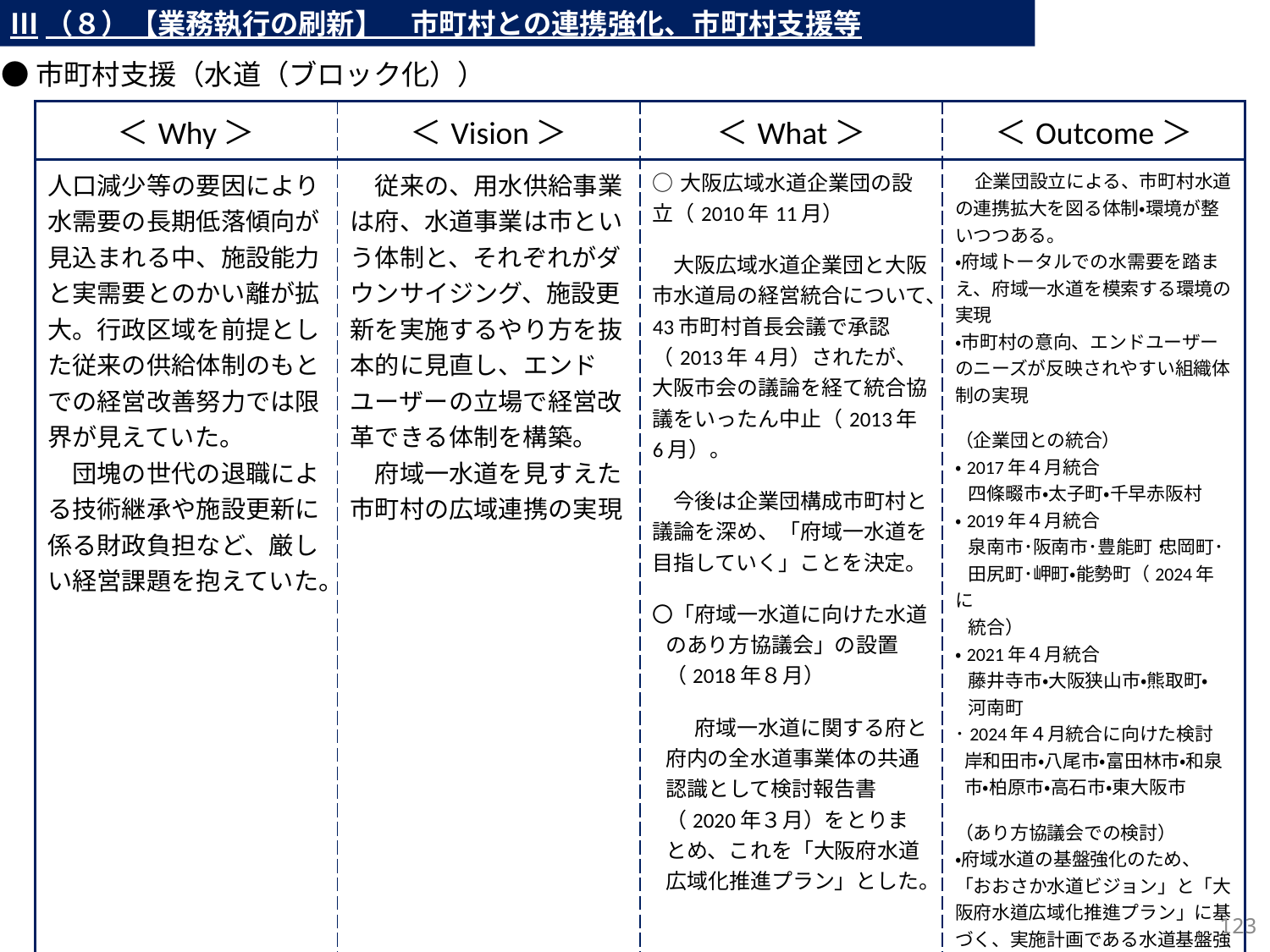

Ⅲ（８）【業務執行の刷新】　市町村との連携強化、市町村支援等
●市町村支援（水道（ブロック化））
| ＜Why＞ | ＜Vision＞ | ＜What＞ | ＜Outcome＞ |
| --- | --- | --- | --- |
| 人口減少等の要因により水需要の長期低落傾向が見込まれる中、施設能力と実需要とのかい離が拡大。行政区域を前提とした従来の供給体制のもとでの経営改善努力では限界が見えていた。 　団塊の世代の退職による技術継承や施設更新に係る財政負担など、厳しい経営課題を抱えていた。 | 従来の、用水供給事業は府、水道事業は市という体制と、それぞれがダウンサイジング、施設更新を実施するやり方を抜本的に見直し、エンドユーザーの立場で経営改革できる体制を構築。 　府域一水道を見すえた市町村の広域連携の実現 | ○大阪広域水道企業団の設立（2010年11月） 　大阪広域水道企業団と大阪市水道局の経営統合について、43市町村首長会議で承認（2013年4月）されたが、大阪市会の議論を経て統合協議をいったん中止（2013年6月）。 　今後は企業団構成市町村と議論を深め、「府域一水道を目指していく」ことを決定。 〇「府域一水道に向けた水道のあり方協議会」の設置（2018年８月） 　　府域一水道に関する府と府内の全水道事業体の共通認識として検討報告書（2020年３月）をとりまとめ、これを「大阪府水道広域化推進プラン」とした。 | 企業団設立による、市町村水道の連携拡大を図る体制・環境が整いつつある。 ・府域トータルでの水需要を踏まえ、府域一水道を模索する環境の実現 ・市町村の意向、エンドユーザーのニーズが反映されやすい組織体制の実現 （企業団との統合） ・2017年４月統合 四條畷市・太子町・千早赤阪村 ・2019年４月統合 泉南市･阪南市･豊能町・忠岡町･ 田尻町･岬町・能勢町（2024年に 統合） ・2021年４月統合 藤井寺市・大阪狭山市・熊取町・ 河南町 ･2024年４月統合に向けた検討 岸和田市・八尾市・富田林市・和泉 市・柏原市・高石市・東大阪市 （あり方協議会での検討） ・府域水道の基盤強化のため、「おおさか水道ビジョン」と「大阪府水道広域化推進プラン」に基づく、実施計画である水道基盤強化計画策定に向け検討中。 |
123